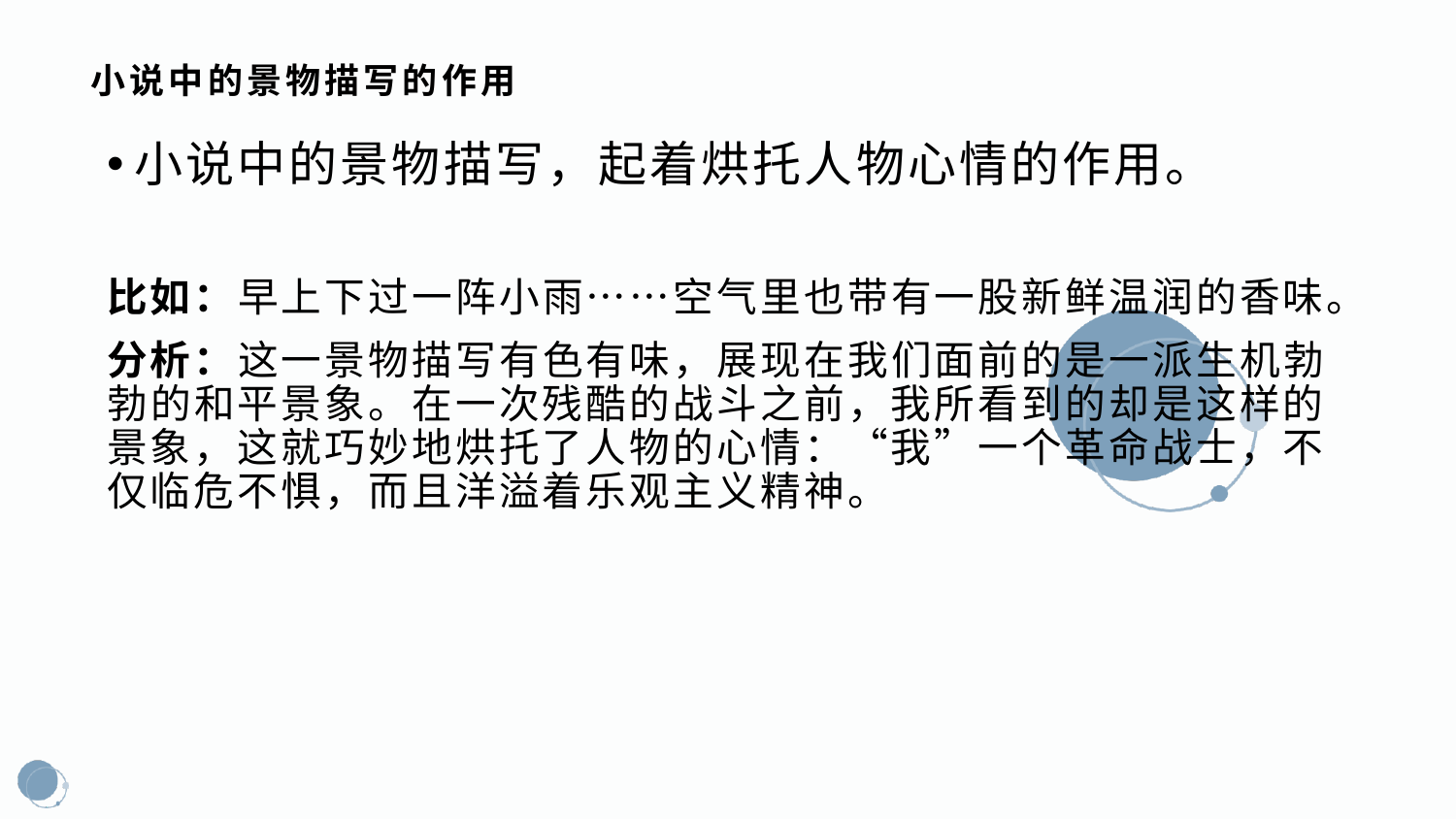

# 小说中的景物描写的作用
小说中的景物描写，起着烘托人物心情的作用。

比如：早上下过一阵小雨……空气里也带有一股新鲜温润的香味。
分析：这一景物描写有色有味，展现在我们面前的是一派生机勃勃的和平景象。在一次残酷的战斗之前，我所看到的却是这样的景象，这就巧妙地烘托了人物的心情：“我”一个革命战士，不仅临危不惧，而且洋溢着乐观主义精神。